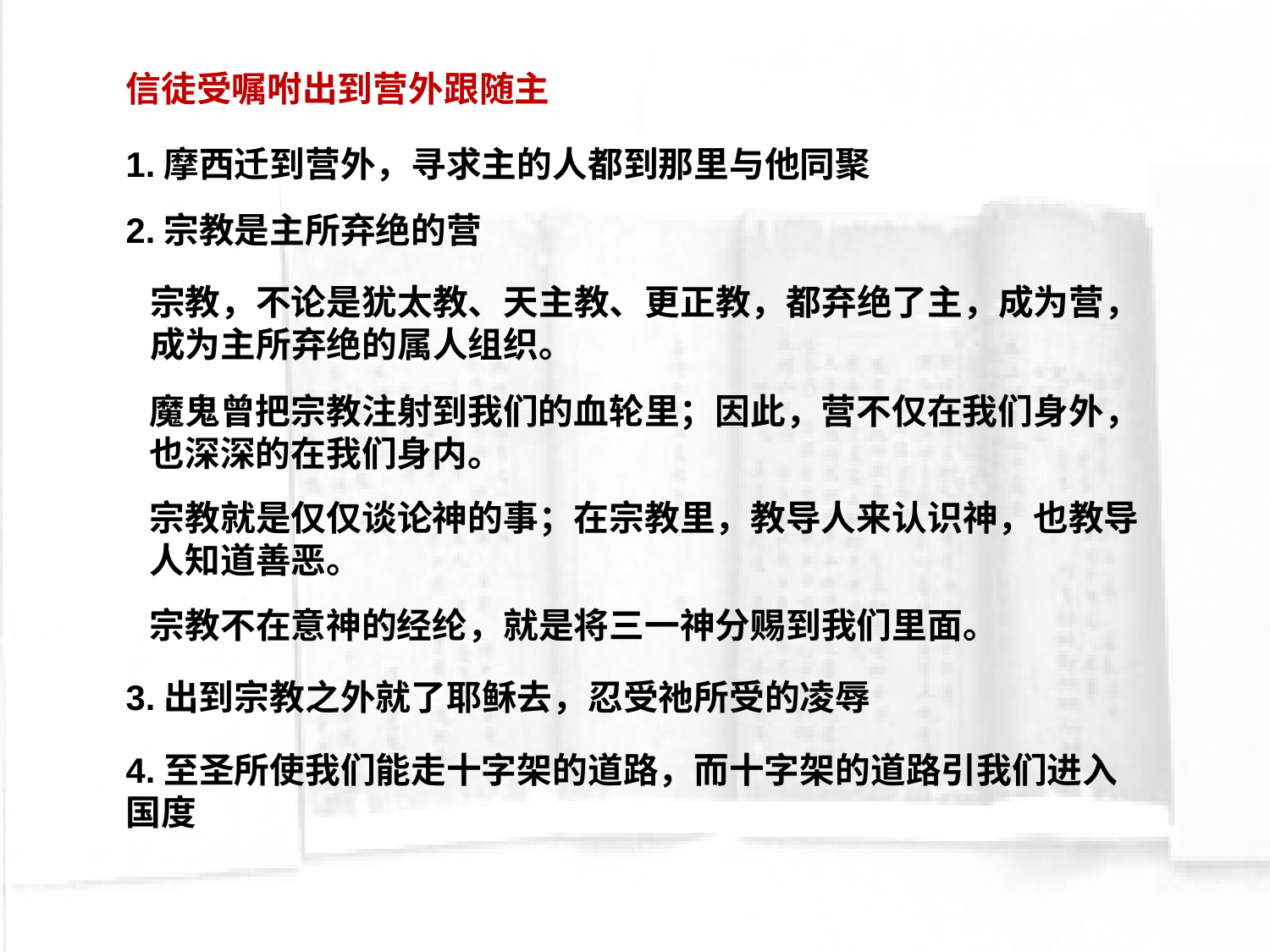

信徒受嘱咐出到营外跟随主
1.摩西迁到营外，寻求主的人都到那里与他同聚
2.宗教是主所弃绝的营
宗教，不论是犹太教、天主教、更正教，都弃绝了主，成为营，成为主所弃绝的属人组织。
魔鬼曾把宗教注射到我们的血轮里；因此，营不仅在我们身外，也深深的在我们身内。
宗教就是仅仅谈论神的事；在宗教里，教导人来认识神，也教导人知道善恶。
宗教不在意神的经纶，就是将三一神分赐到我们里面。
3.出到宗教之外就了耶稣去，忍受祂所受的凌辱
4.至圣所使我们能走十字架的道路，而十字架的道路引我们进入国度